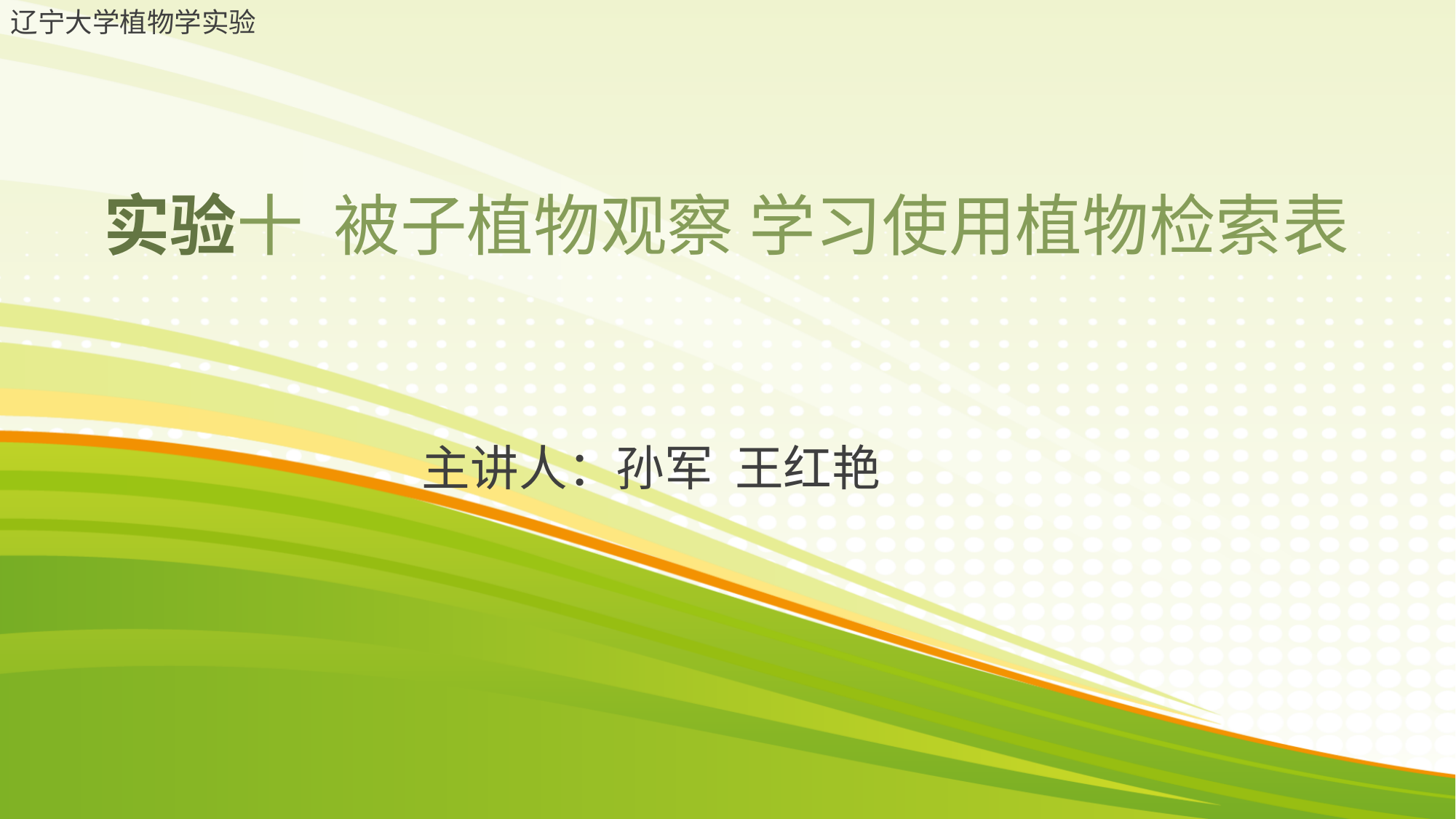

辽宁大学植物学实验
# 实验十  被子植物观察 学习使用植物检索表
主讲人：孙军  王红艳